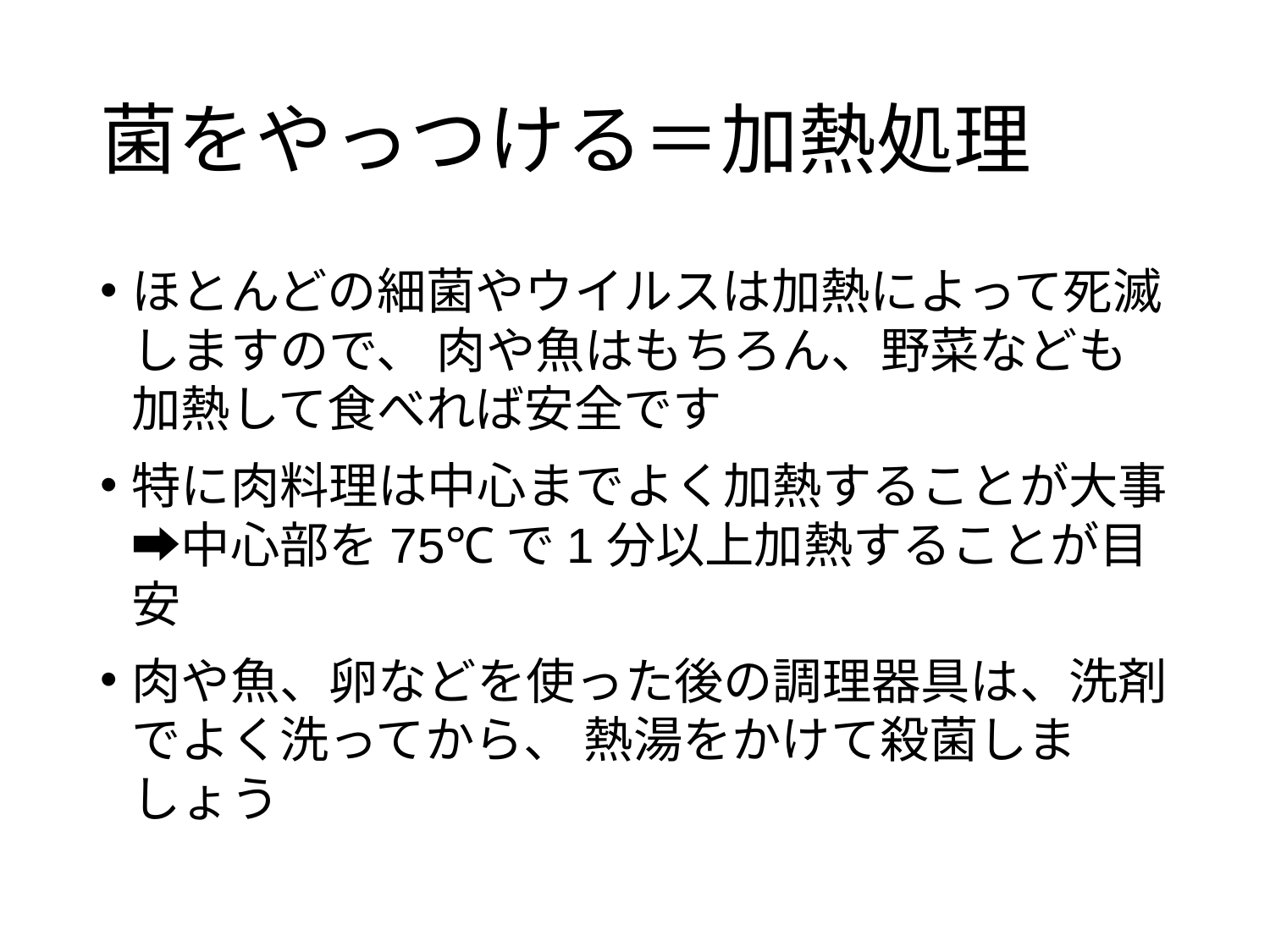

# 菌をやっつける＝加熱処理
ほとんどの細菌やウイルスは加熱によって死滅しますので、 肉や魚はもちろん、野菜なども加熱して食べれば安全です
特に肉料理は中心までよく加熱することが大事
➡中心部を75℃で1分以上加熱することが目安
肉や魚、卵などを使った後の調理器具は、洗剤でよく洗ってから、 熱湯をかけて殺菌しましょう